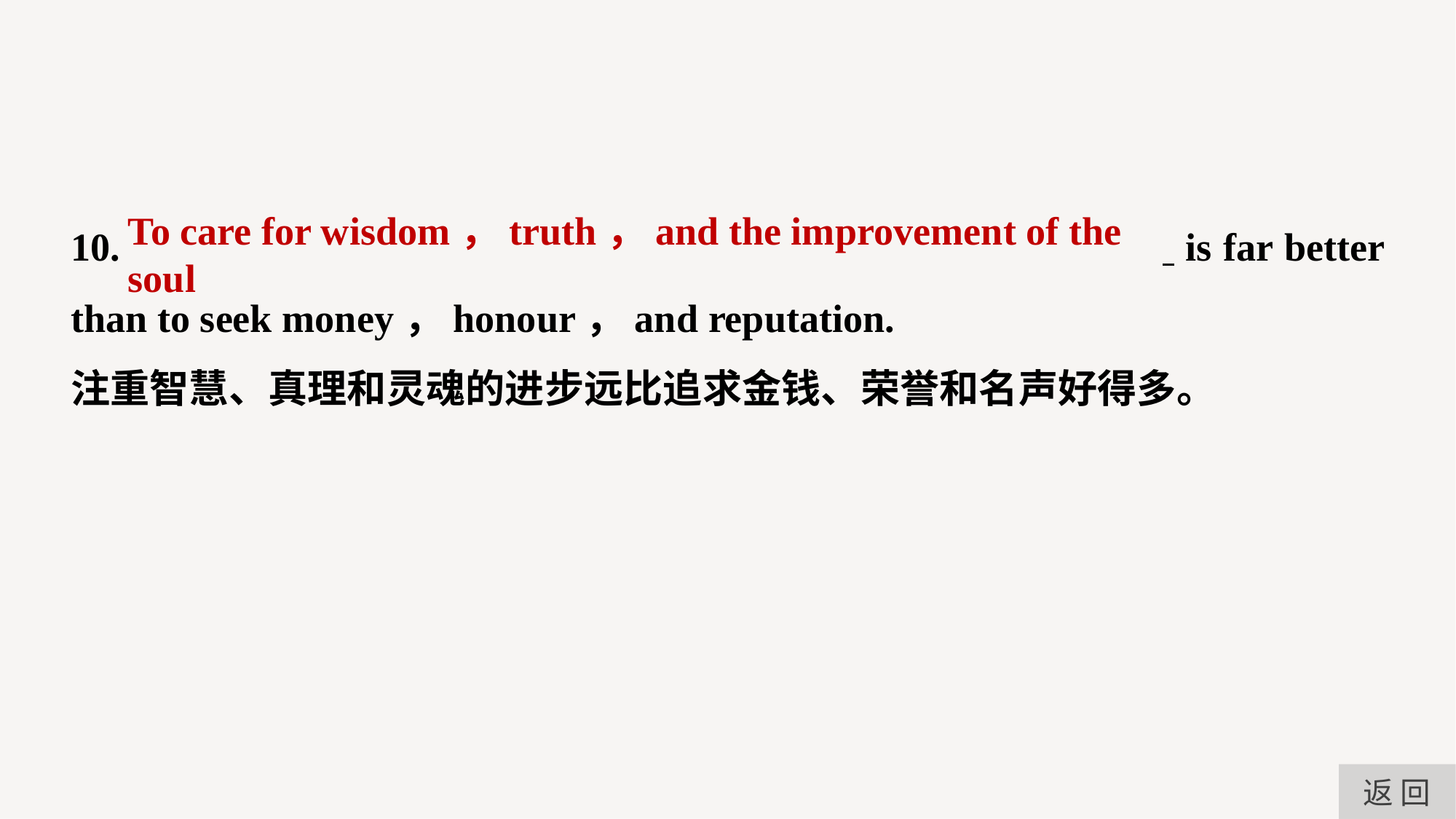

10.										  is far better than to seek money，honour，and reputation.
注重智慧、真理和灵魂的进步远比追求金钱、荣誉和名声好得多。
To care for wisdom，truth，and the improvement of the soul
返 回